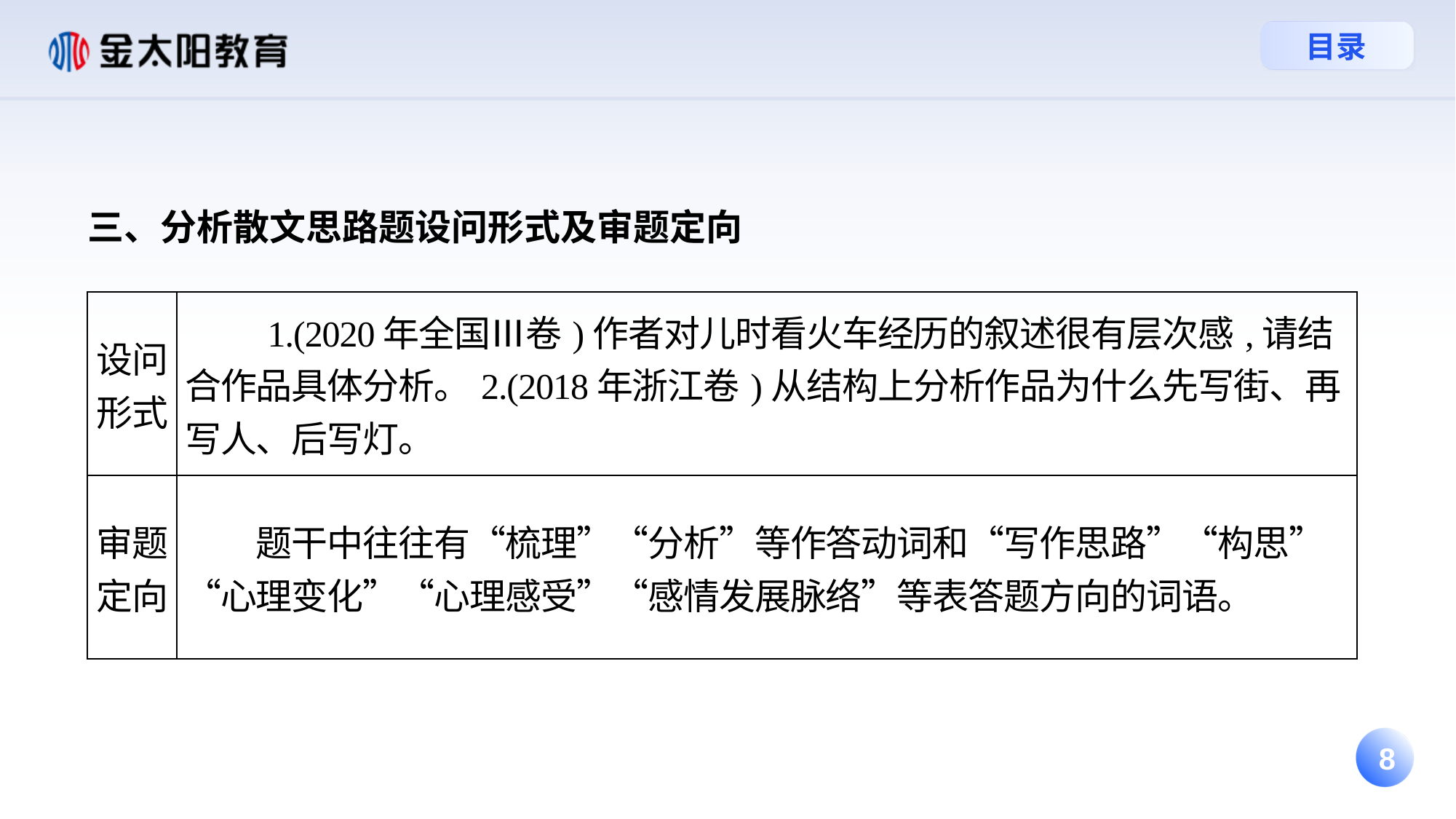

三、分析散文思路题设问形式及审题定向
| 设问形式 | 1.(2020年全国Ⅲ卷)作者对儿时看火车经历的叙述很有层次感,请结合作品具体分析。2.(2018年浙江卷)从结构上分析作品为什么先写街、再写人、后写灯。 |
| --- | --- |
| 审题定向 | 题干中往往有“梳理”“分析”等作答动词和“写作思路”“构思”“心理变化”“心理感受”“感情发展脉络”等表答题方向的词语。 |